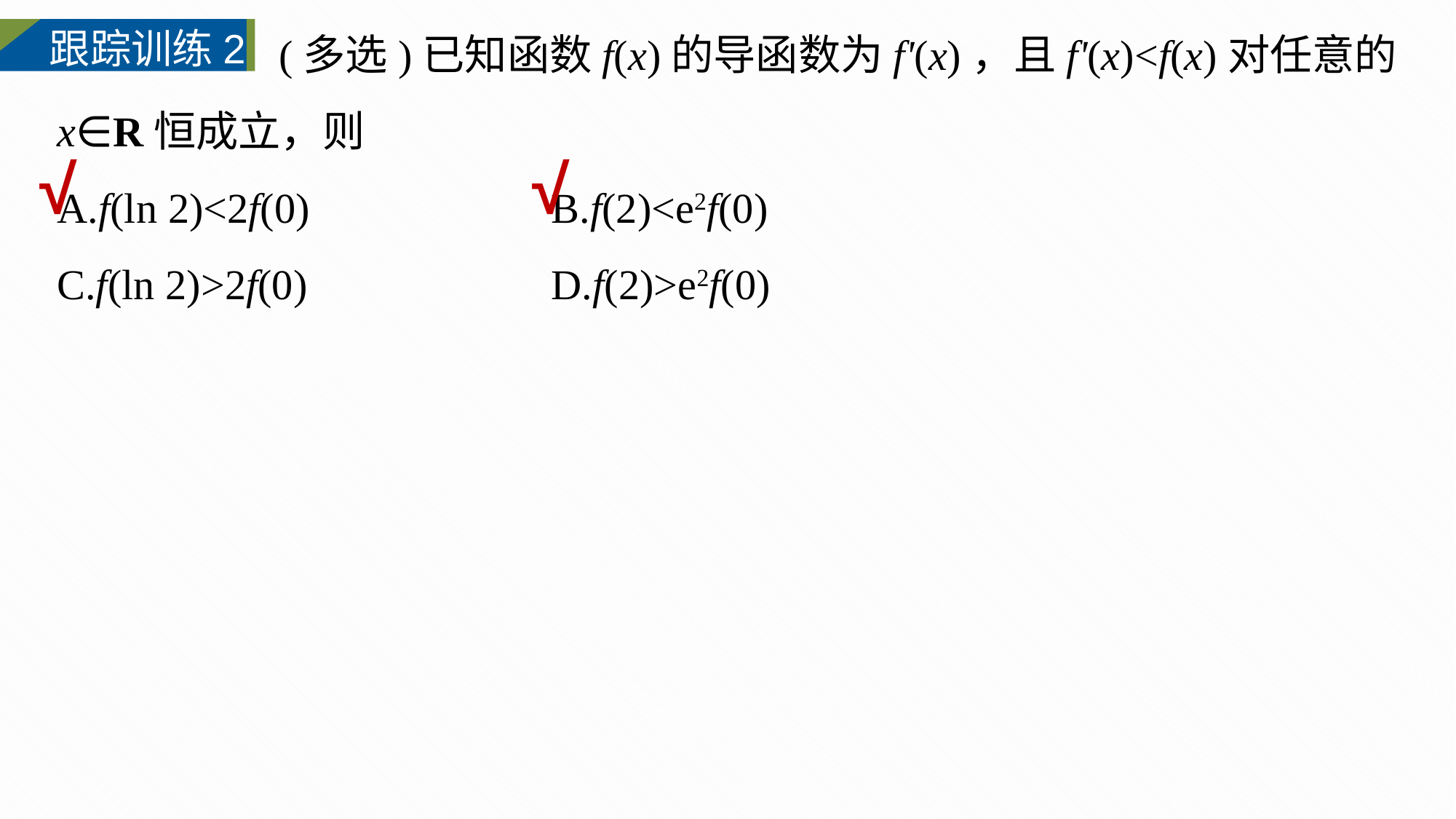

(多选)已知函数f(x)的导函数为f'(x)，且f'(x)<f(x)对任意的x∈R恒成立，则
A.f(ln 2)<2f(0)		B.f(2)<e2f(0)
C.f(ln 2)>2f(0)		D.f(2)>e2f(0)
跟踪训练2

√
√